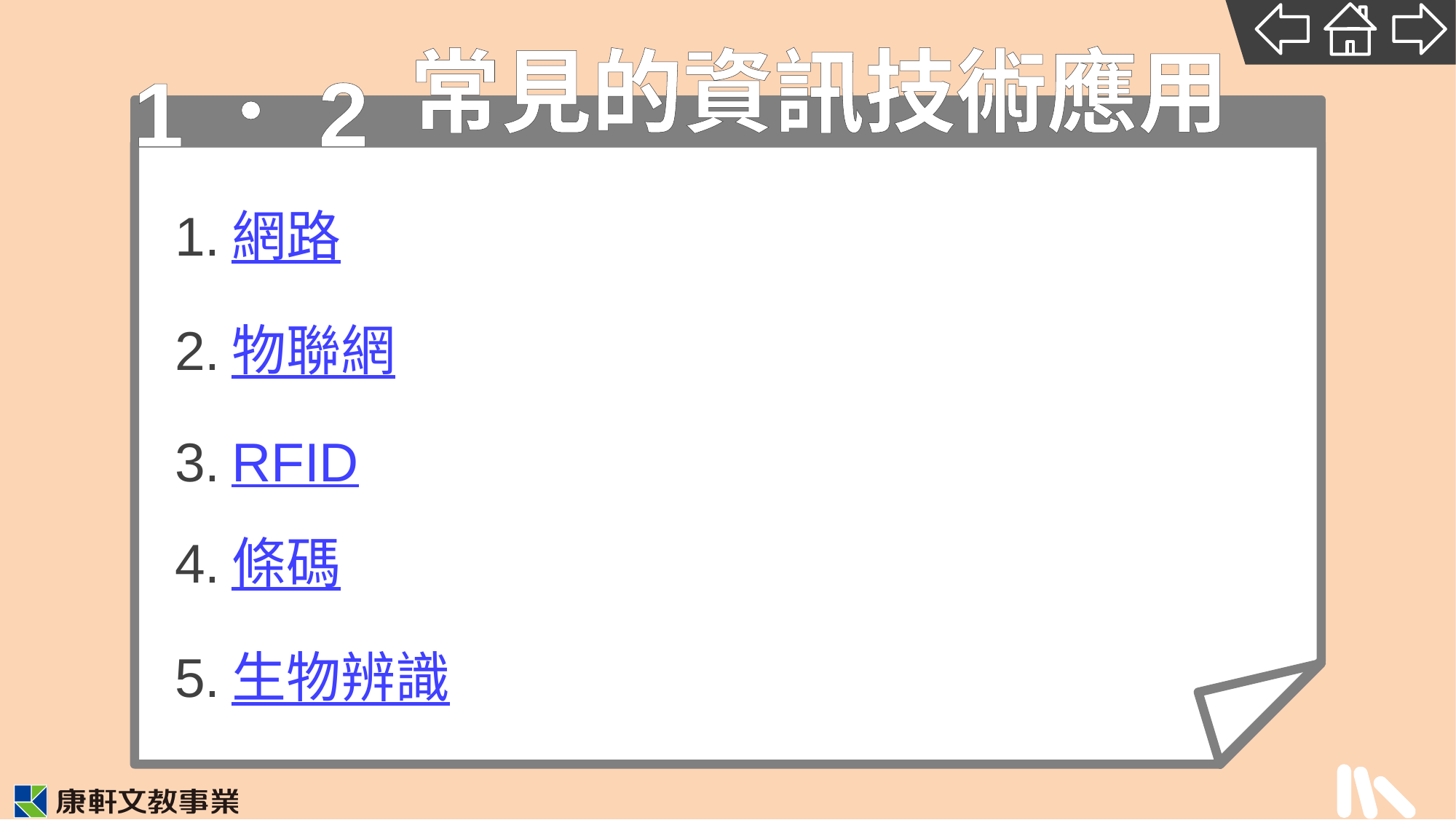

1．2
# 常見的資訊技術應用
網路
物聯網
RFID
條碼
生物辨識